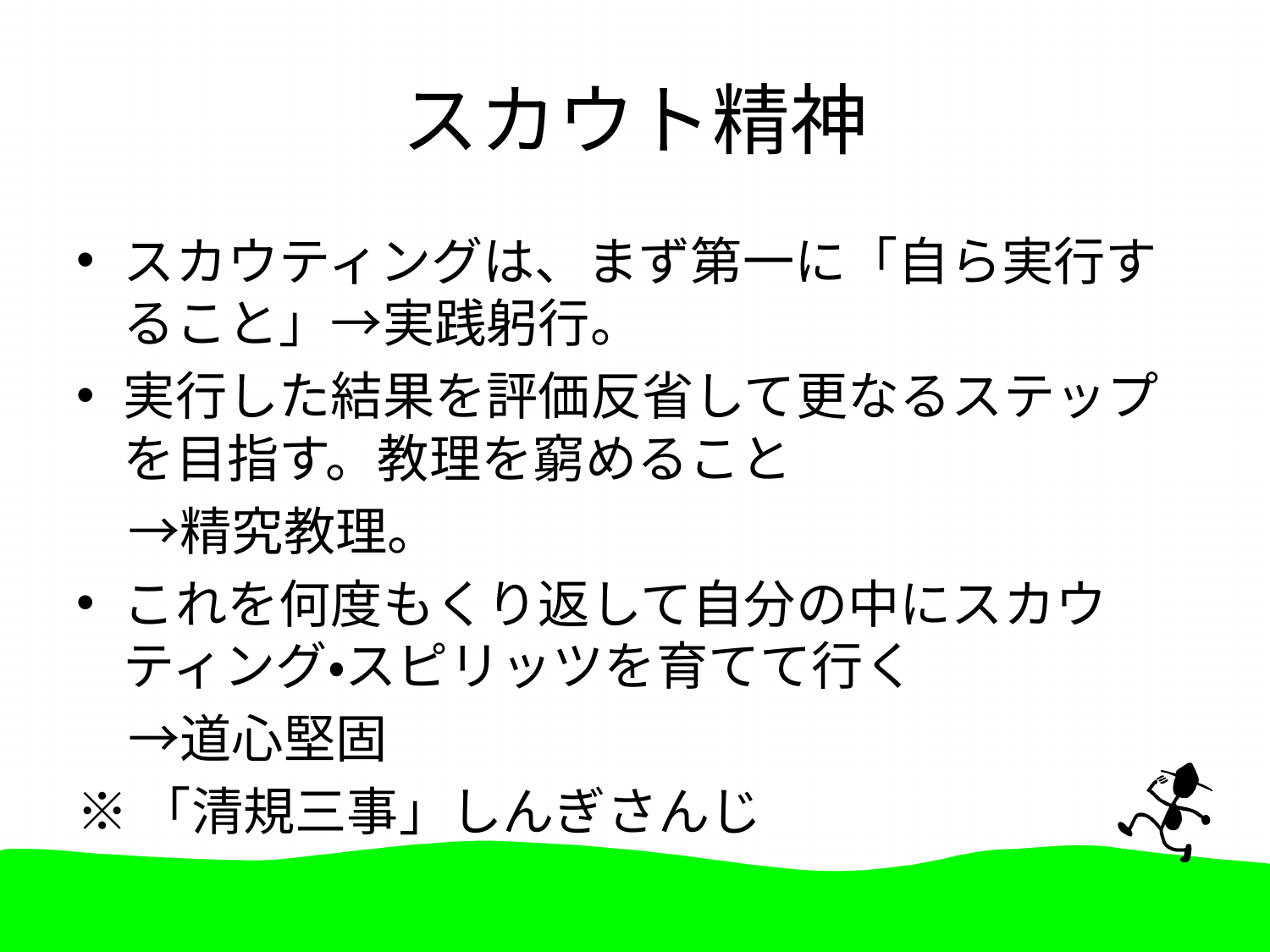

# スカウト精神
スカウティングは、まず第一に「自ら実行すること」→実践躬行。
実行した結果を評価反省して更なるステップを目指す。教理を窮めること
　→精究教理。
これを何度もくり返して自分の中にスカウティング・スピリッツを育てて行く
　→道心堅固
※「清規三事」しんぎさんじ